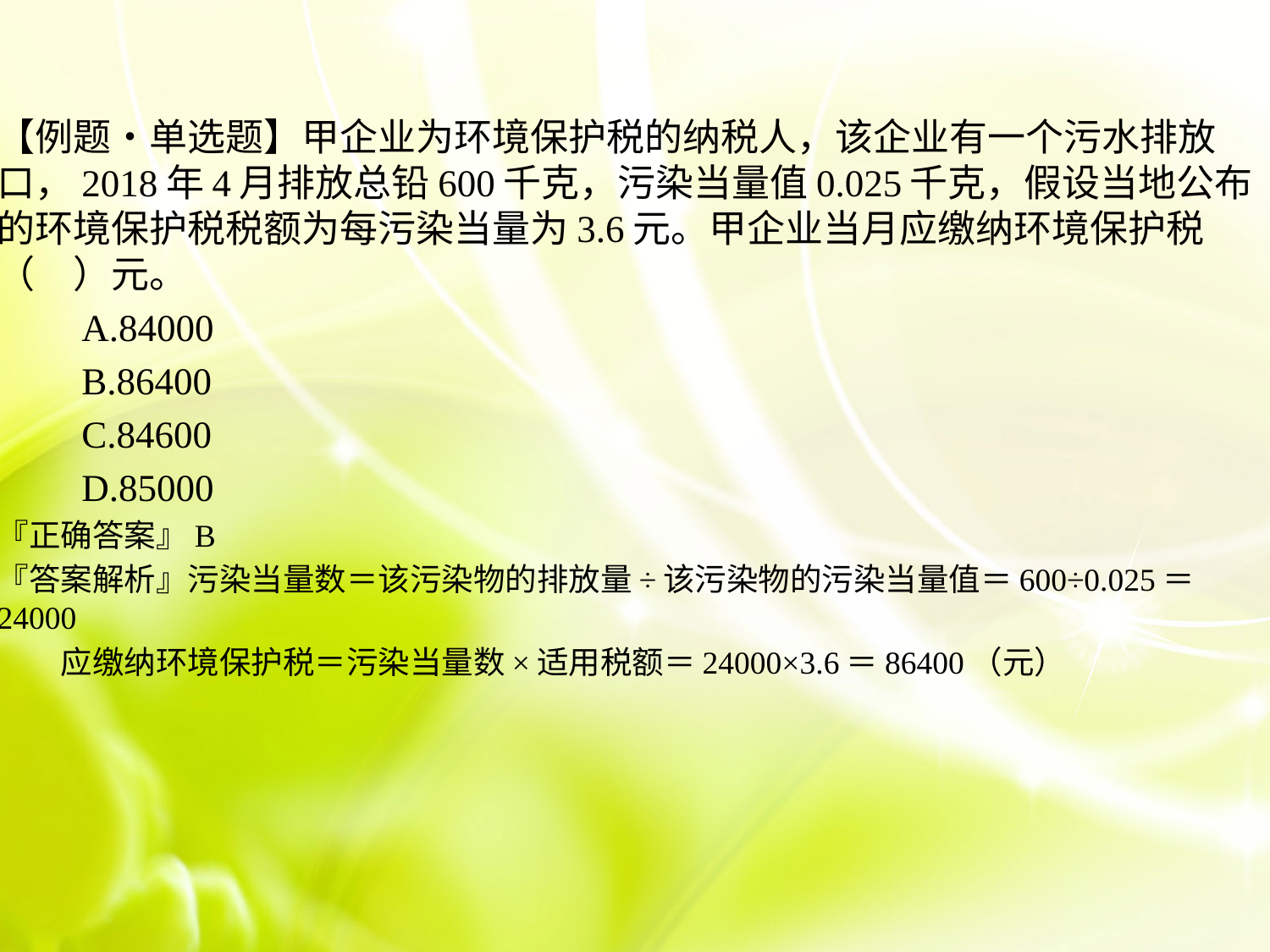

【例题•单选题】甲企业为环境保护税的纳税人，该企业有一个污水排放口，2018年4月排放总铅600千克，污染当量值0.025千克，假设当地公布的环境保护税税额为每污染当量为3.6元。甲企业当月应缴纳环境保护税（　）元。
　　A.84000
　　B.86400
　　C.84600
　　D.85000
『正确答案』B
『答案解析』污染当量数＝该污染物的排放量÷该污染物的污染当量值＝600÷0.025＝24000
　　应缴纳环境保护税＝污染当量数×适用税额＝24000×3.6＝86400（元）